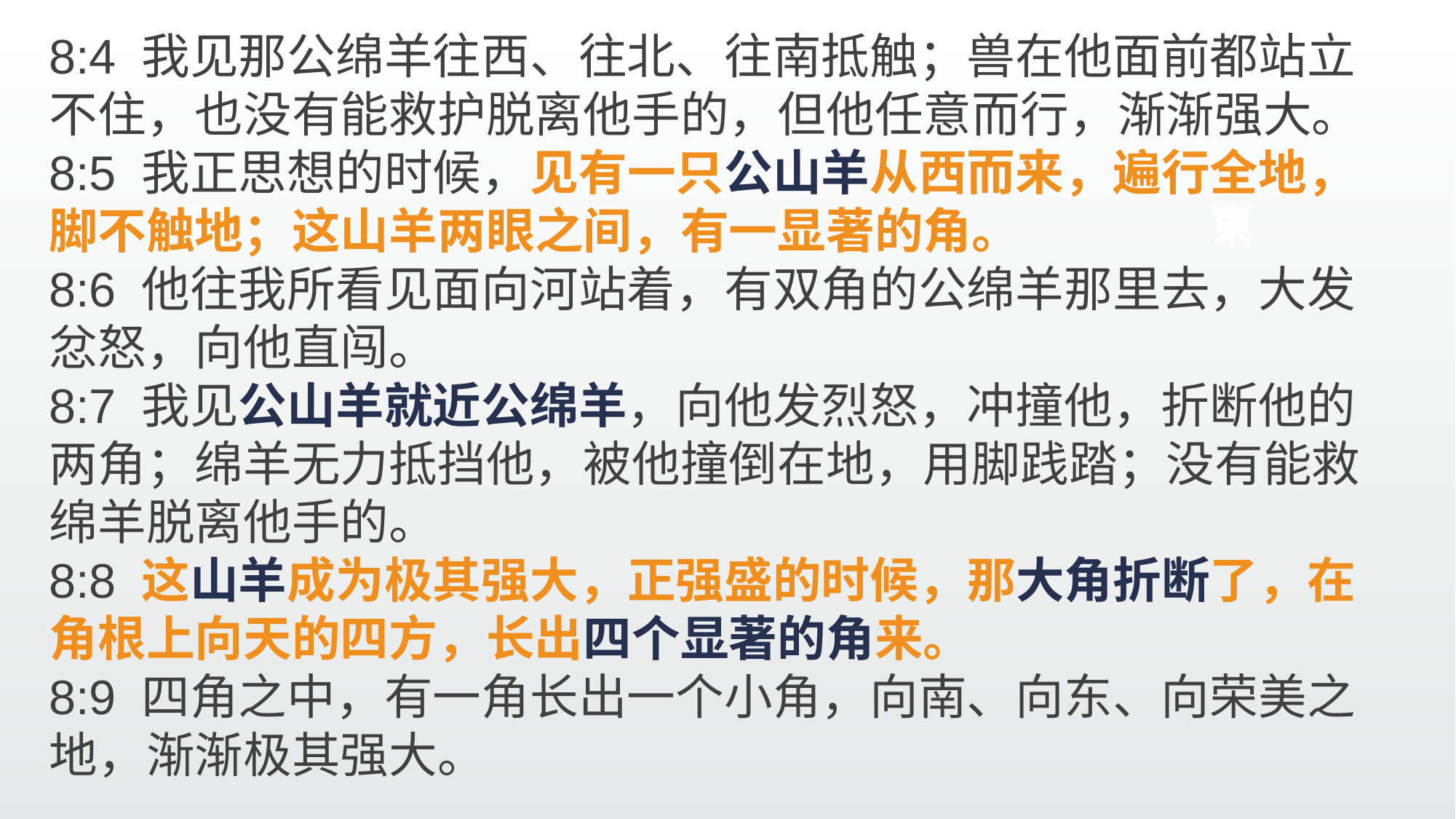

8:4 我见那公绵羊往西、往北、往南抵触；兽在他面前都站立不住，也没有能救护脱离他手的，但他任意而行，渐渐强大。
8:5 我正思想的时候，见有一只公山羊从西而来，遍行全地，脚不触地；这山羊两眼之间，有一显著的角。
8:6 他往我所看见面向河站着，有双角的公绵羊那里去，大发忿怒，向他直闯。
8:7 我见公山羊就近公绵羊，向他发烈怒，冲撞他，折断他的两角；绵羊无力抵挡他，被他撞倒在地，用脚践踏；没有能救绵羊脱离他手的。
8:8 这山羊成为极其强大，正强盛的时候，那大角折断了，在角根上向天的四方，长出四个显著的角来。
8:9 四角之中，有一角长出一个小角，向南、向东、向荣美之地，渐渐极其强大。
東
西